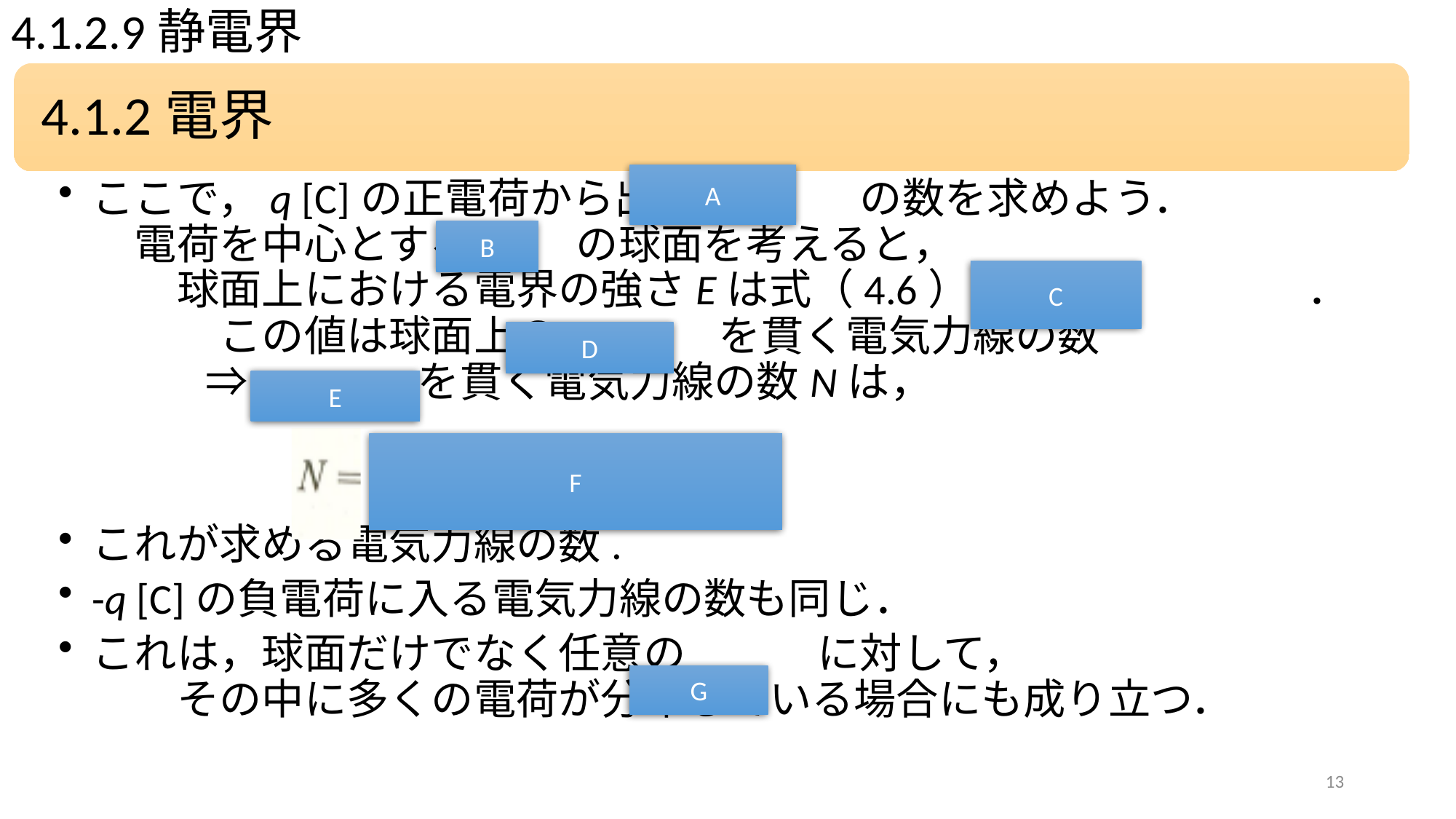

# 4.1.2.9静電界
4.1.2電界
ここで，q [C]の正電荷から出る                 の数を求めよう．
　電荷を中心とする           の球面を考えると，
　　球面上における電界の強さEは式（4.6）よりE＝                  ．
　　　この値は球面上の                 を貫く電気力線の数
            ⇒                  を貫く電気力線の数Nは，

これが求める電気力線の数.
-q [C]の負電荷に入る電気力線の数も同じ．
これは，球面だけでなく任意の              に対して，
　　その中に多くの電荷が分布している場合にも成り立つ．
A
B
C
D
E

F
G
13